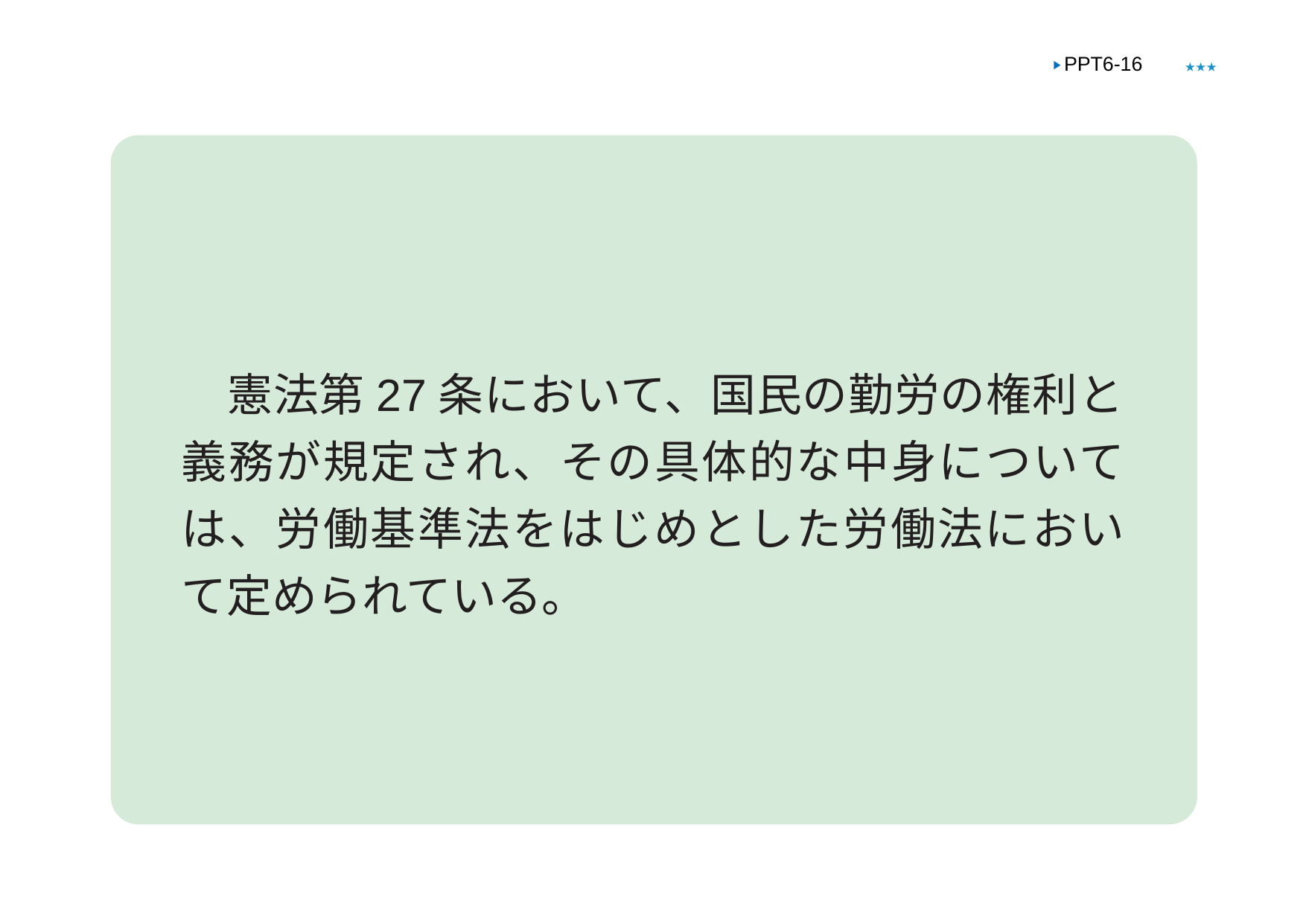

★★★
▶ PPT6-16

　憲法第27条において、国民の勤労の権利と義務が規定され、その具体的な中身については、労働基準法をはじめとした労働法において定められている。